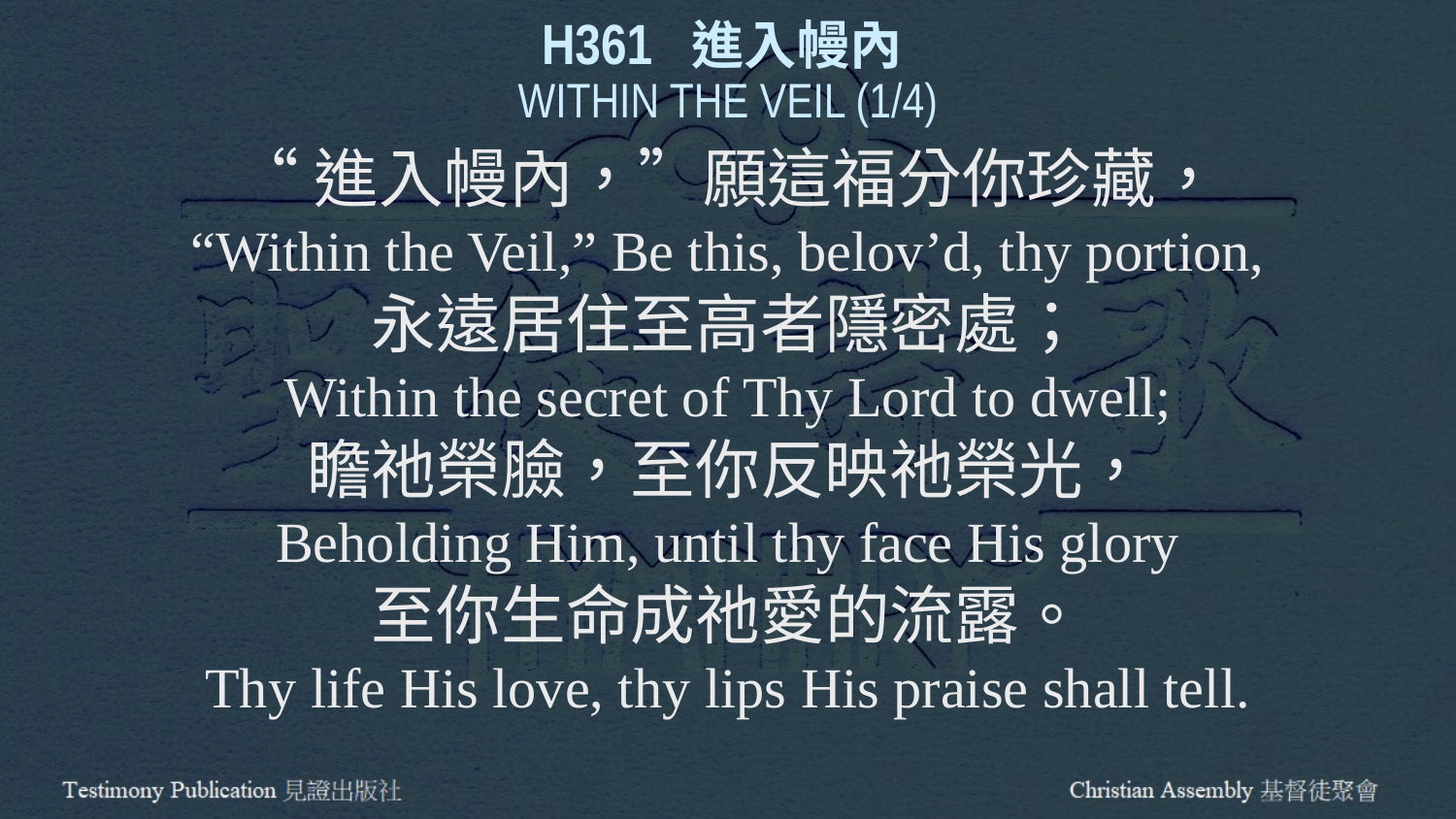

H361  進入幔內
WITHIN THE VEIL (1/4)
“進入幔內，”願這福分你珍藏，
“Within the Veil,” Be this, belov’d, thy portion,
永遠居住至高者隱密處；
Within the secret of Thy Lord to dwell;
瞻祂榮臉，至你反映祂榮光，
Beholding Him, until thy face His glory
至你生命成祂愛的流露。
Thy life His love, thy lips His praise shall tell.